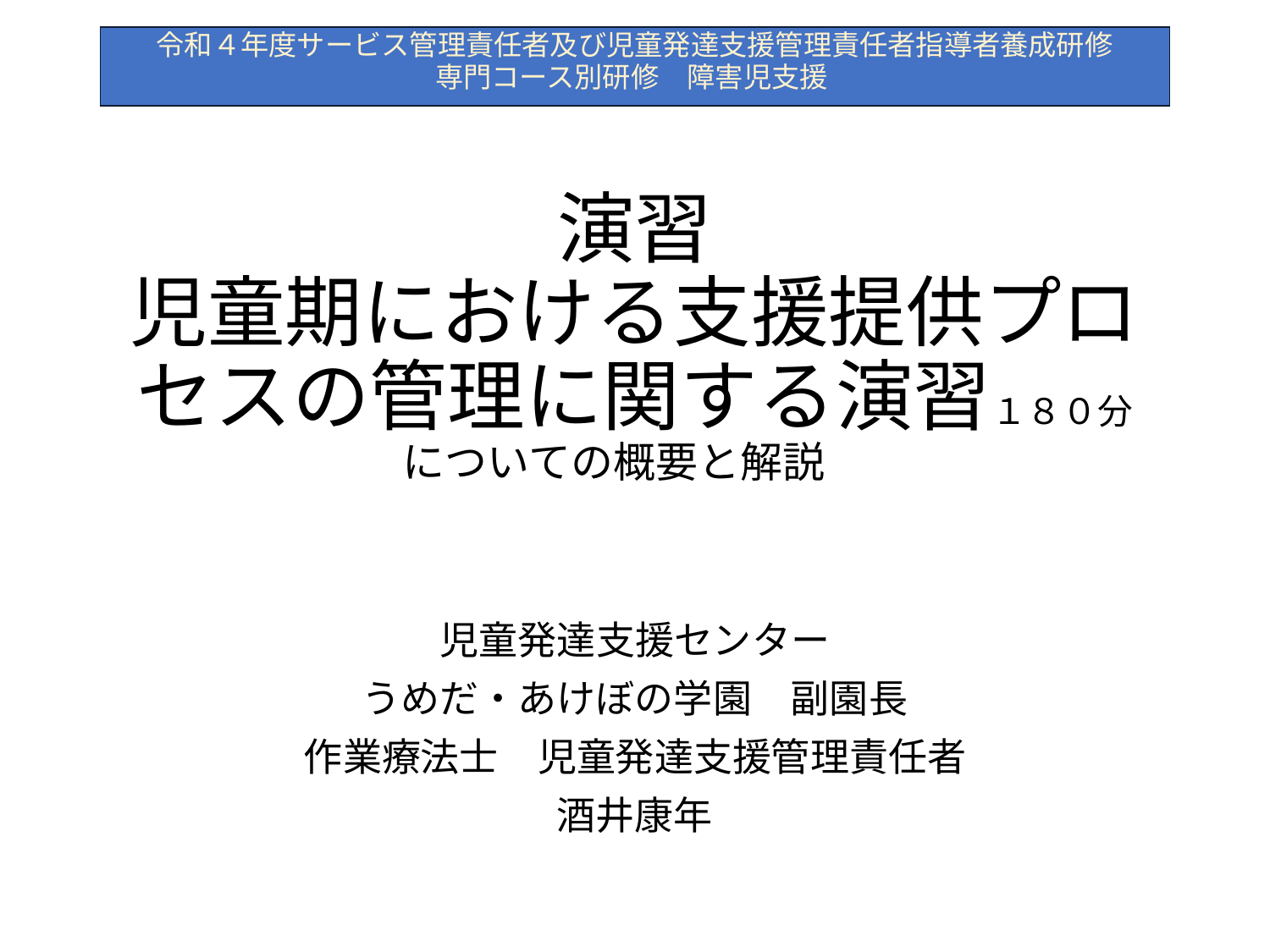

令和４年度サービス管理責任者及び児童発達支援管理責任者指導者養成研修
専門コース別研修　障害児支援

# 演習 児童期における支援提供プロセスの管理に関する演習１８０分 についての概要と解説
児童発達支援センター
うめだ・あけぼの学園　副園長
作業療法士　児童発達支援管理責任者
酒井康年